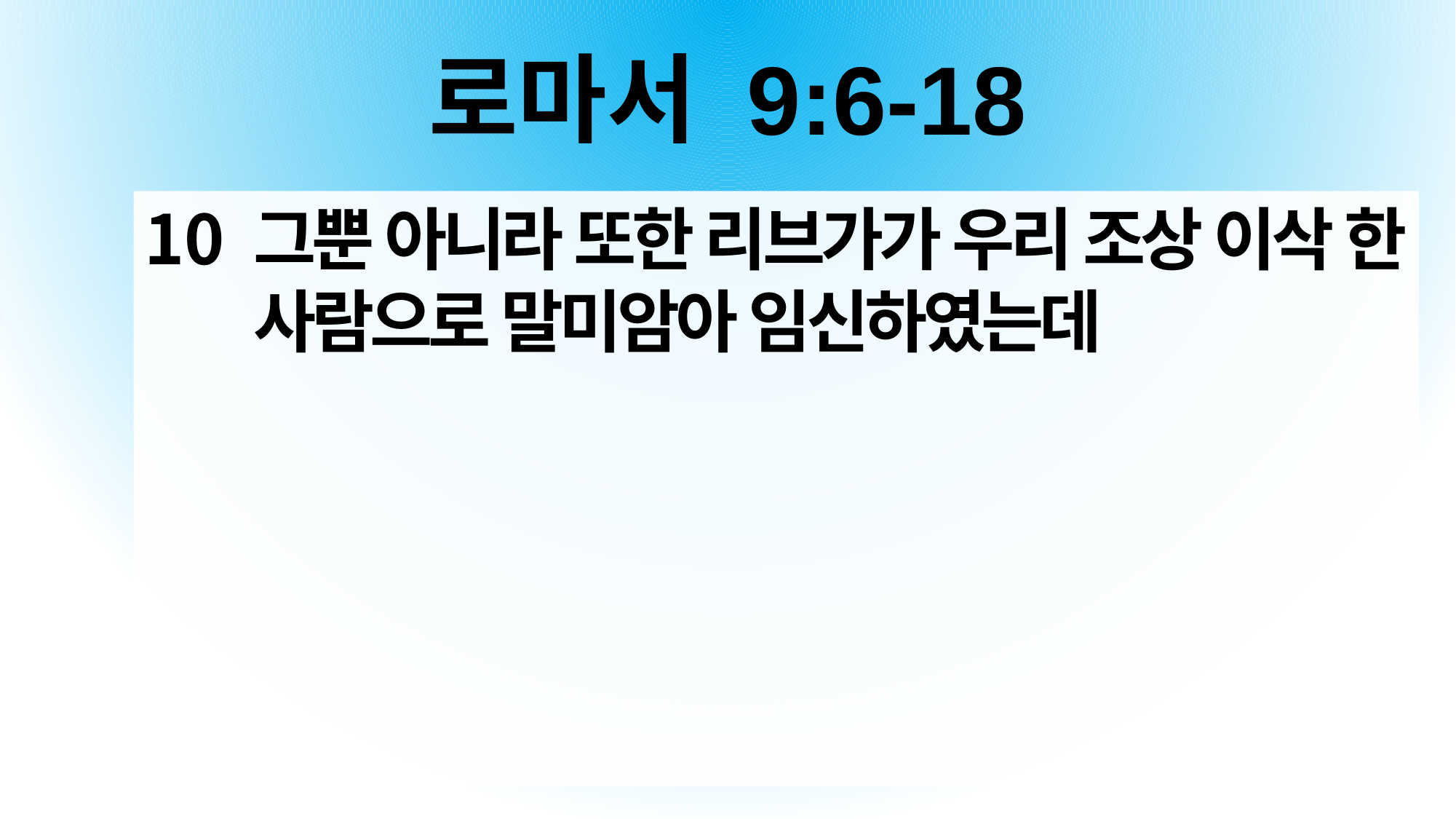

# 로마서 9:6-18
그뿐 아니라 또한 리브가가 우리 조상 이삭 한 사람으로 말미암아 임신하였는데